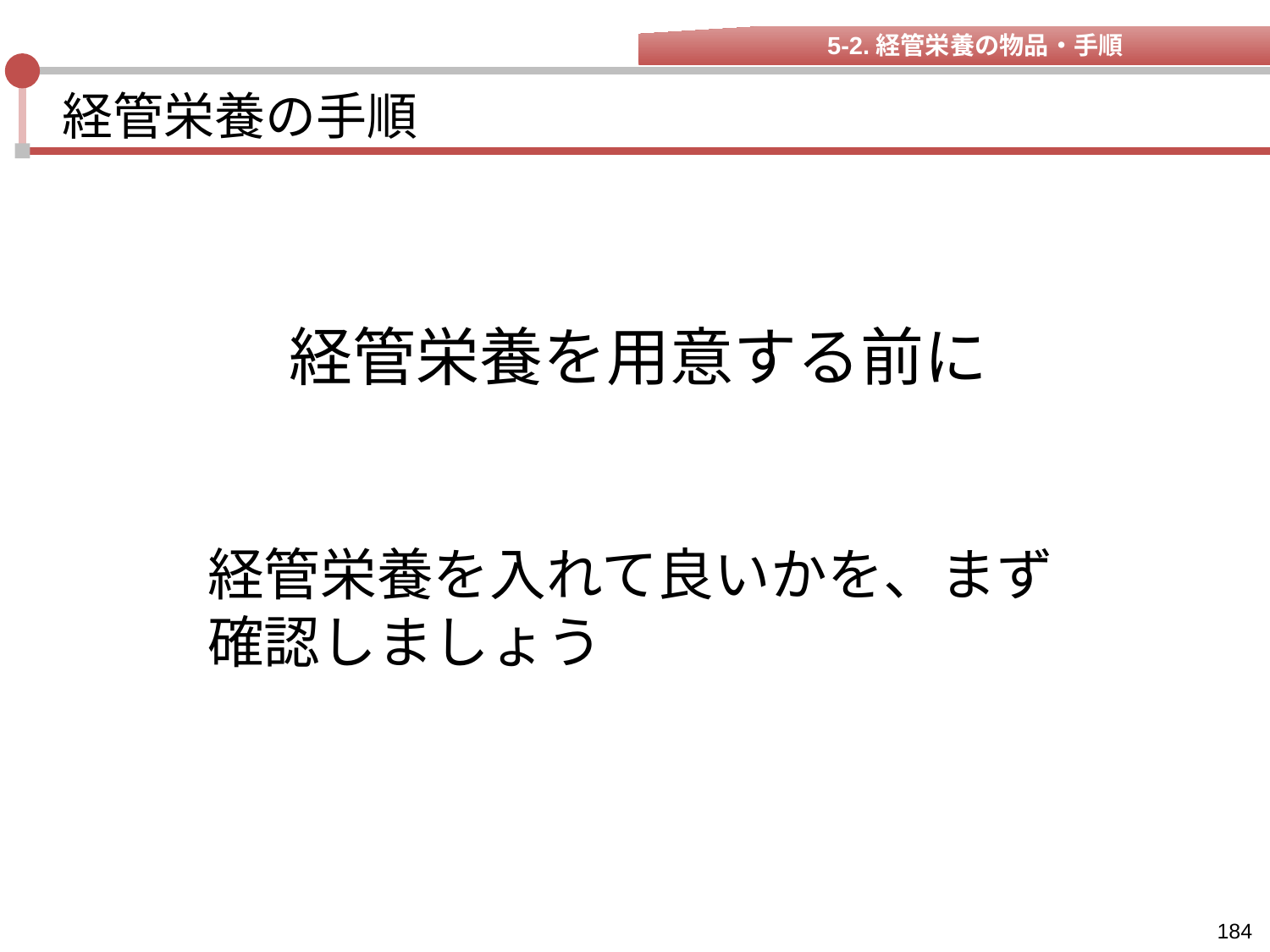

5-2.経管栄養の物品・手順
# 経管栄養の手順
経管栄養を用意する前に
経管栄養を入れて良いかを、まず確認しましょう
184